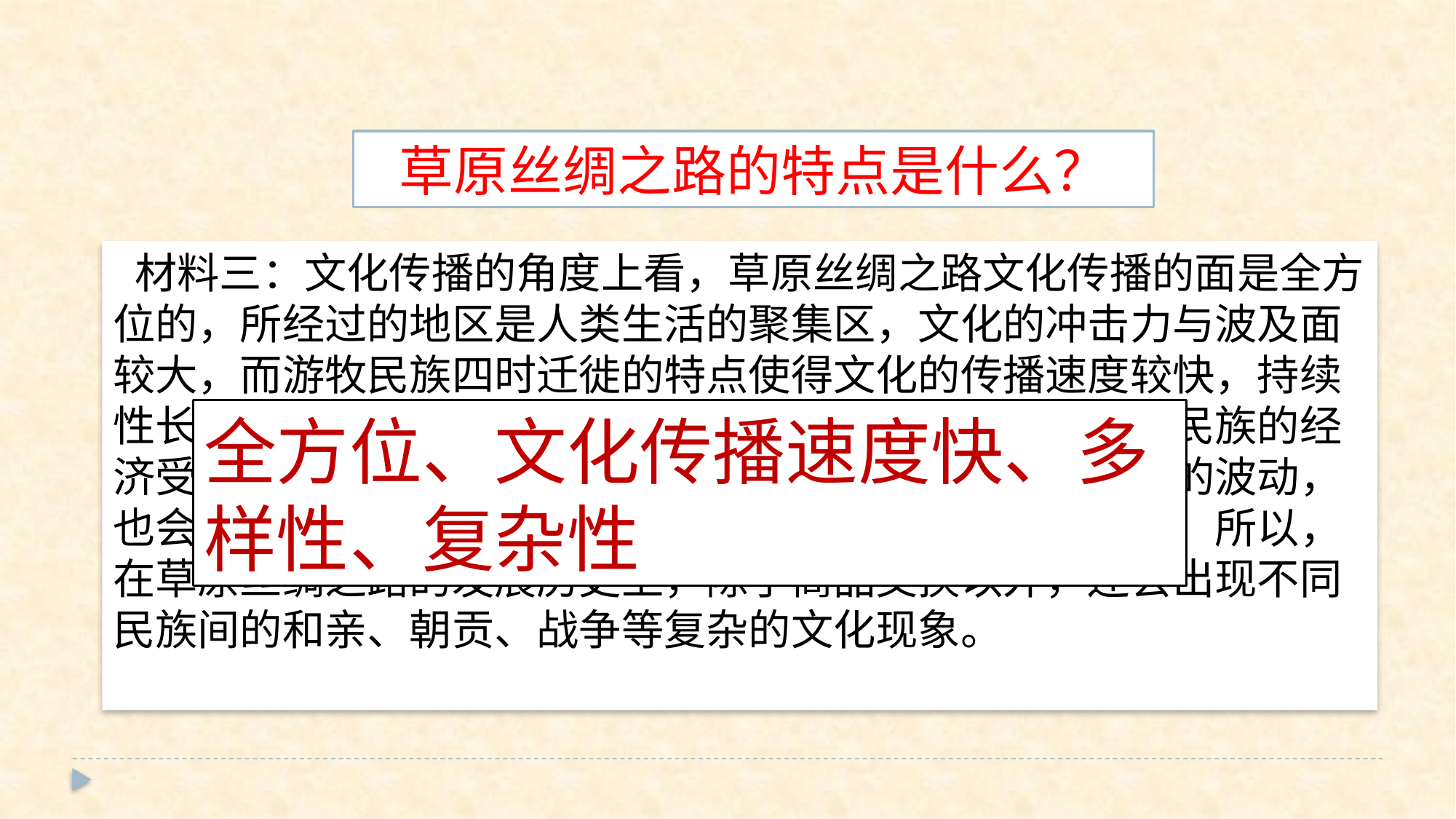

草原丝绸之路的特点是什么？
 材料三：文化传播的角度上看，草原丝绸之路文化传播的面是全方位的，所经过的地区是人类生活的聚集区，文化的冲击力与波及面较大，而游牧民族四时迁徙的特点使得文化的传播速度较快，持续性长久。草原丝绸之路具有多样性与复杂性的特点。游牧民族的经济受自然环境的制约极不稳定，遇到天灾人祸都会形成大的波动，也会产生为谋求生存而与他族争夺自然与社会资源的战争，所以，在草原丝绸之路的发展历史上，除了商品交换以外，还会出现不同民族间的和亲、朝贡、战争等复杂的文化现象。

全方位、文化传播速度快、多样性、复杂性